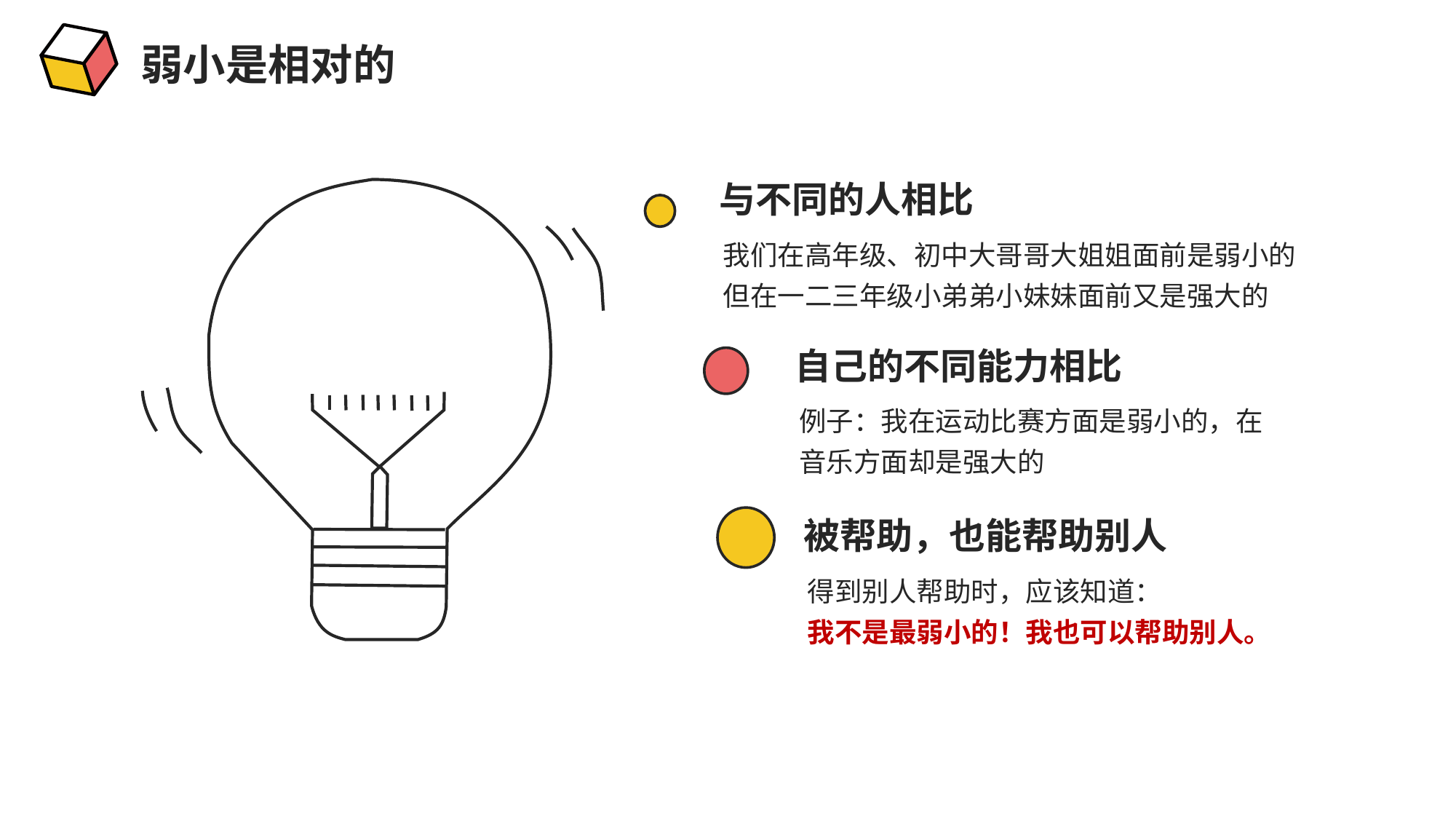

弱小是相对的
与不同的人相比

我们在高年级、初中大哥哥大姐姐面前是弱小的
但在一二三年级小弟弟小妹妹面前又是强大的
自己的不同能力相比

例子：我在运动比赛方面是弱小的，在音乐方面却是强大的

被帮助，也能帮助别人
得到别人帮助时，应该知道：
我不是最弱小的！我也可以帮助别人。